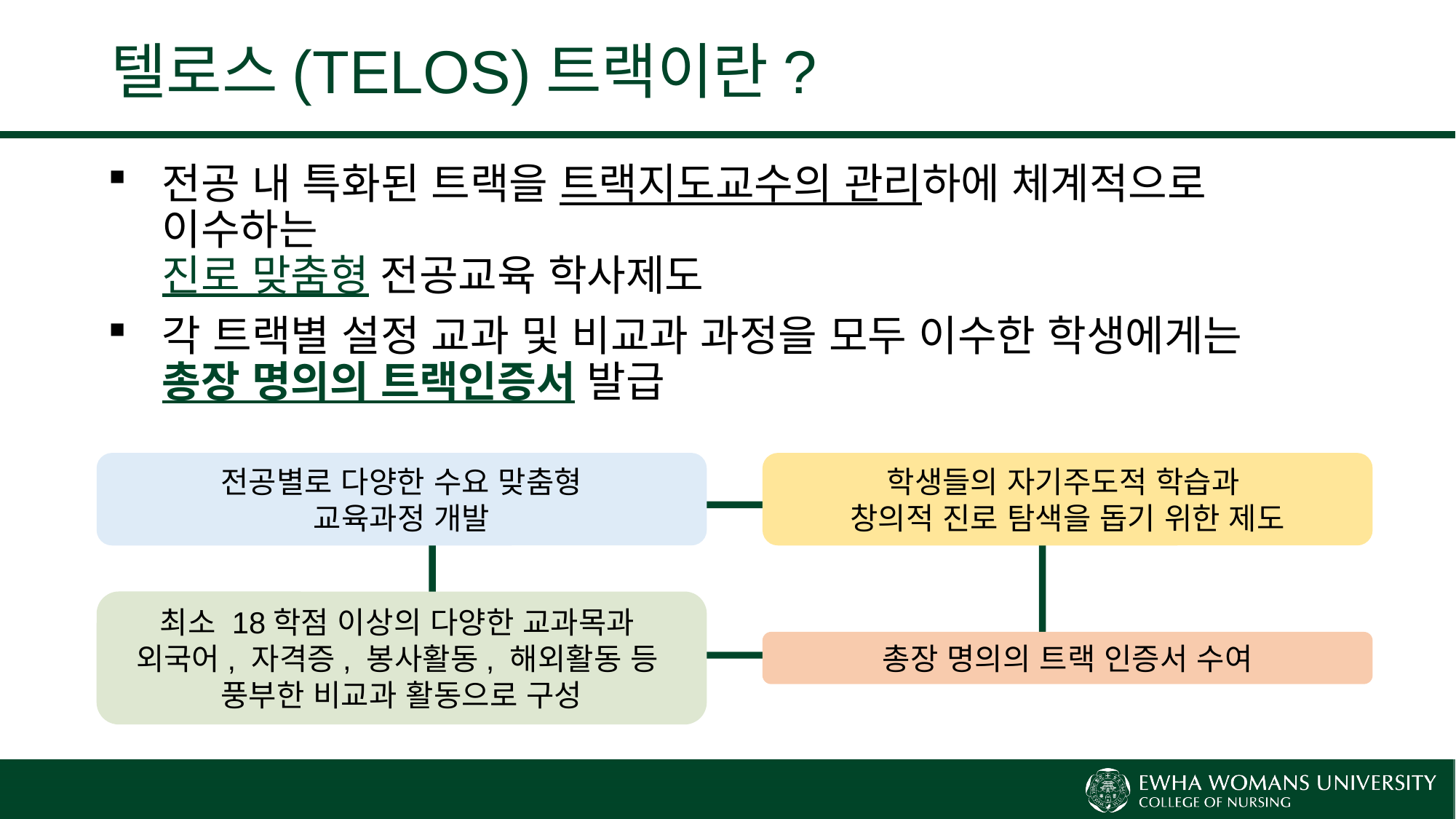

# 텔로스(TELOS)트랙이란?
전공 내 특화된 트랙을 트랙지도교수의 관리하에 체계적으로 이수하는
진로 맞춤형 전공교육 학사제도
각 트랙별 설정 교과 및 비교과 과정을 모두 이수한 학생에게는
총장 명의의 트랙인증서 발급
전공별로 다양한 수요 맞춤형
교육과정 개발
학생들의 자기주도적 학습과
창의적 진로 탐색을 돕기 위한 제도

최소 18학점 이상의 다양한 교과목과
외국어, 자격증, 봉사활동, 해외활동 등
풍부한 비교과 활동으로 구성
총장 명의의 트랙 인증서 수여